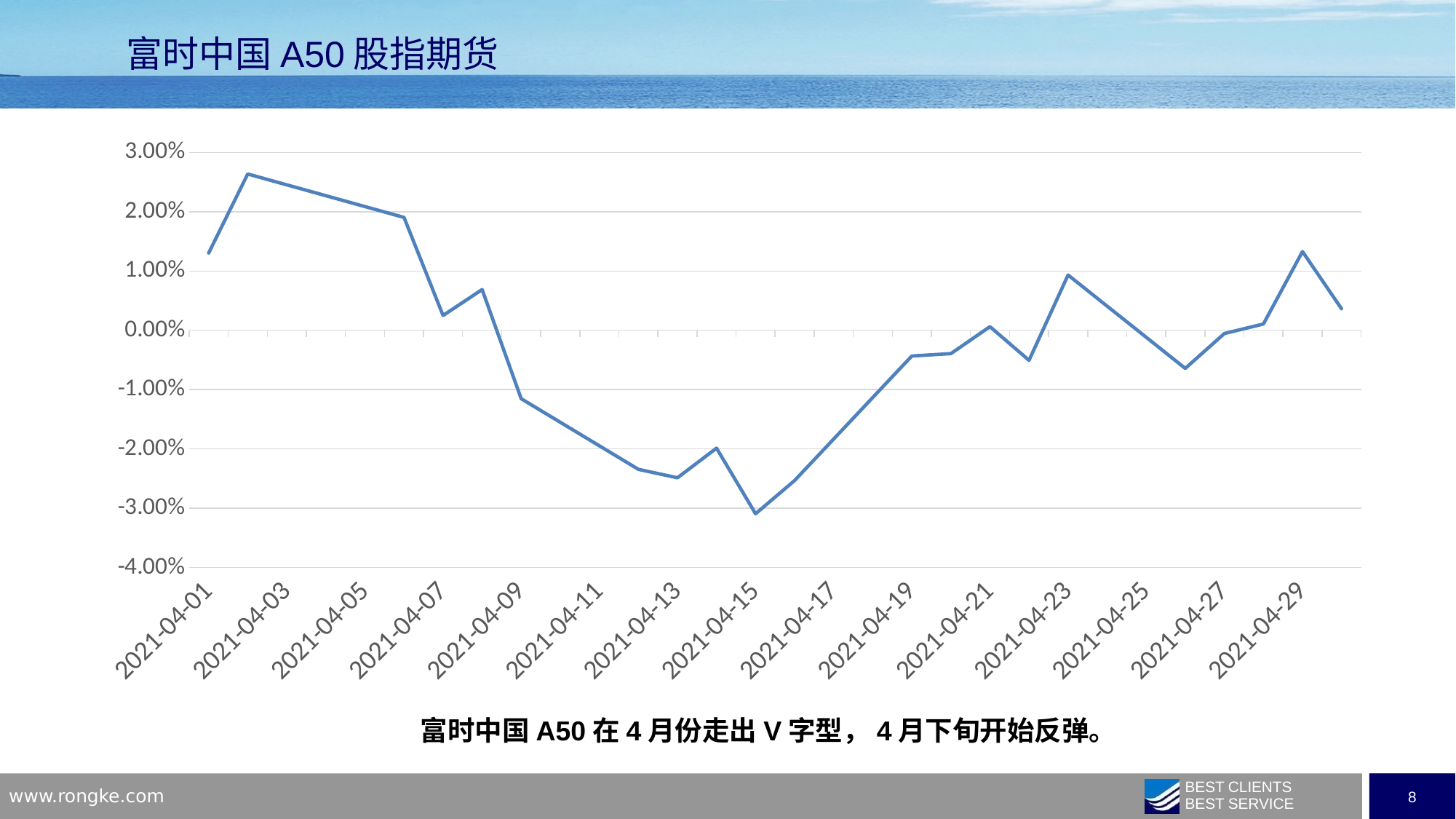

# 富时中国A50股指期货

### Chart

| Category |  |
|---|---|
| 44287 | 0.013029598930667019 |
| 44288 | 0.02636151142884291 |
| 44292 | 0.019039963305387486 |
| 44293 | 0.0025042219653395037 |
| 44294 | 0.006872710930314829 |
| 44295 | -0.011532509712257721 |
| 44298 | -0.02345478385159072 |
| 44299 | -0.024875425960974917 |
| 44300 | -0.019875090057011047 |
| 44301 | -0.030939650798872287 |
| 44302 | -0.025338162628483207 |
| 44305 | -0.00433316113428972 |
| 44306 | -0.003927180653785056 |
| 44307 | 0.0006162100303239715 |
| 44308 | -0.005061146104324843 |
| 44309 | 0.009324809866773531 |
| 44312 | -0.0064221363028788 |
| 44313 | -0.0005420795003602263 |
| 44314 | 0.0010650472234641217 |
| 44315 | 0.013285580916948314 |
| 44316 | 0.003633554257756577 |
富时中国A50在4月份走出V字型，4月下旬开始反弹。